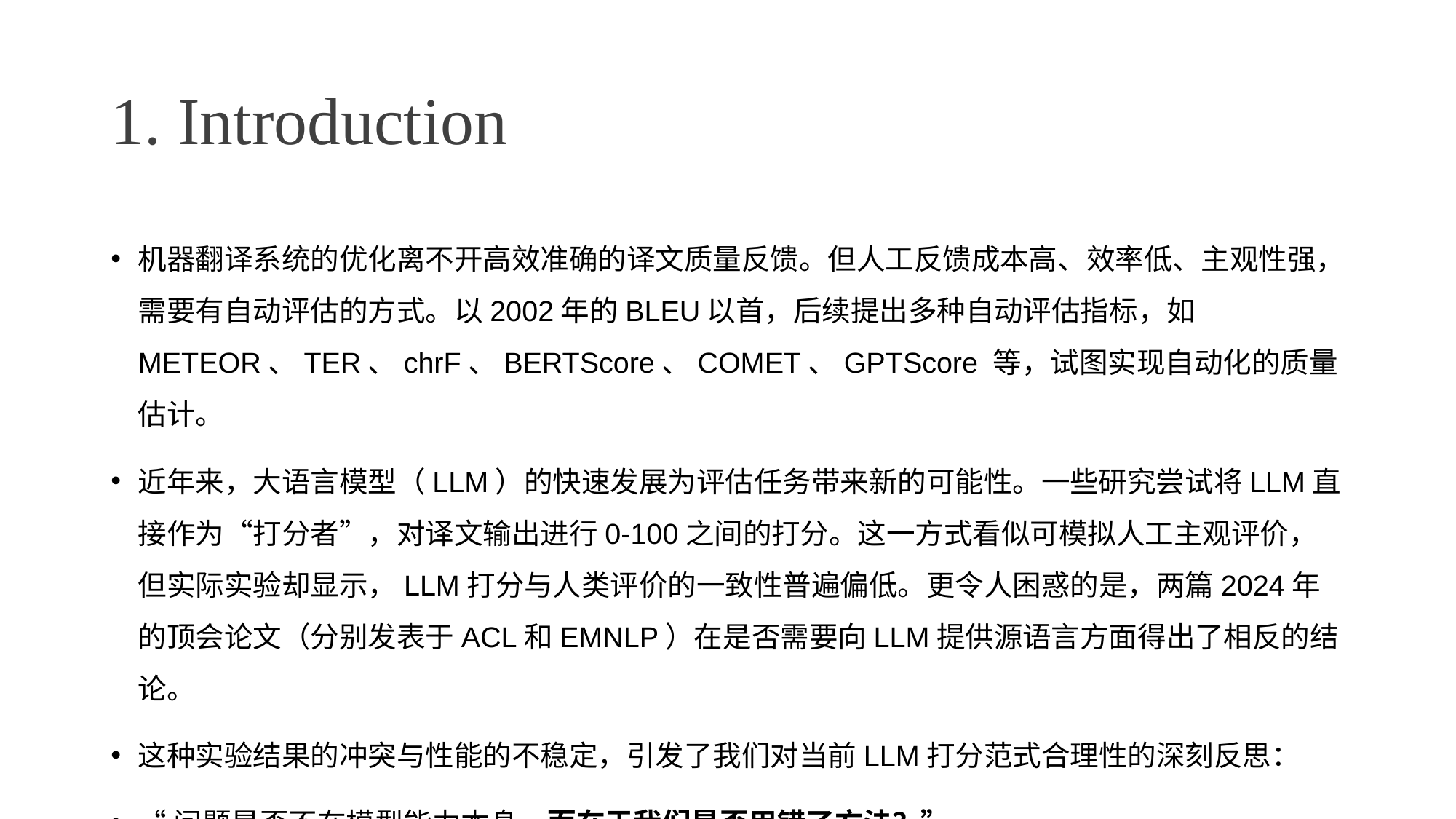

# 1. Introduction
机器翻译系统的优化离不开高效准确的译文质量反馈。但人工反馈成本高、效率低、主观性强，需要有自动评估的方式。以2002年的BLEU以首，后续提出多种自动评估指标，如METEOR、TER、chrF、BERTScore、COMET、GPTScore 等，试图实现自动化的质量估计。
近年来，大语言模型（LLM）的快速发展为评估任务带来新的可能性。一些研究尝试将LLM直接作为“打分者”，对译文输出进行0-100之间的打分。这一方式看似可模拟人工主观评价，但实际实验却显示，LLM打分与人类评价的一致性普遍偏低。更令人困惑的是，两篇2024年的顶会论文（分别发表于ACL和EMNLP）在是否需要向LLM提供源语言方面得出了相反的结论。
这种实验结果的冲突与性能的不稳定，引发了我们对当前LLM打分范式合理性的深刻反思：
“问题是否不在模型能力本身，而在于我们是否用错了方法？”